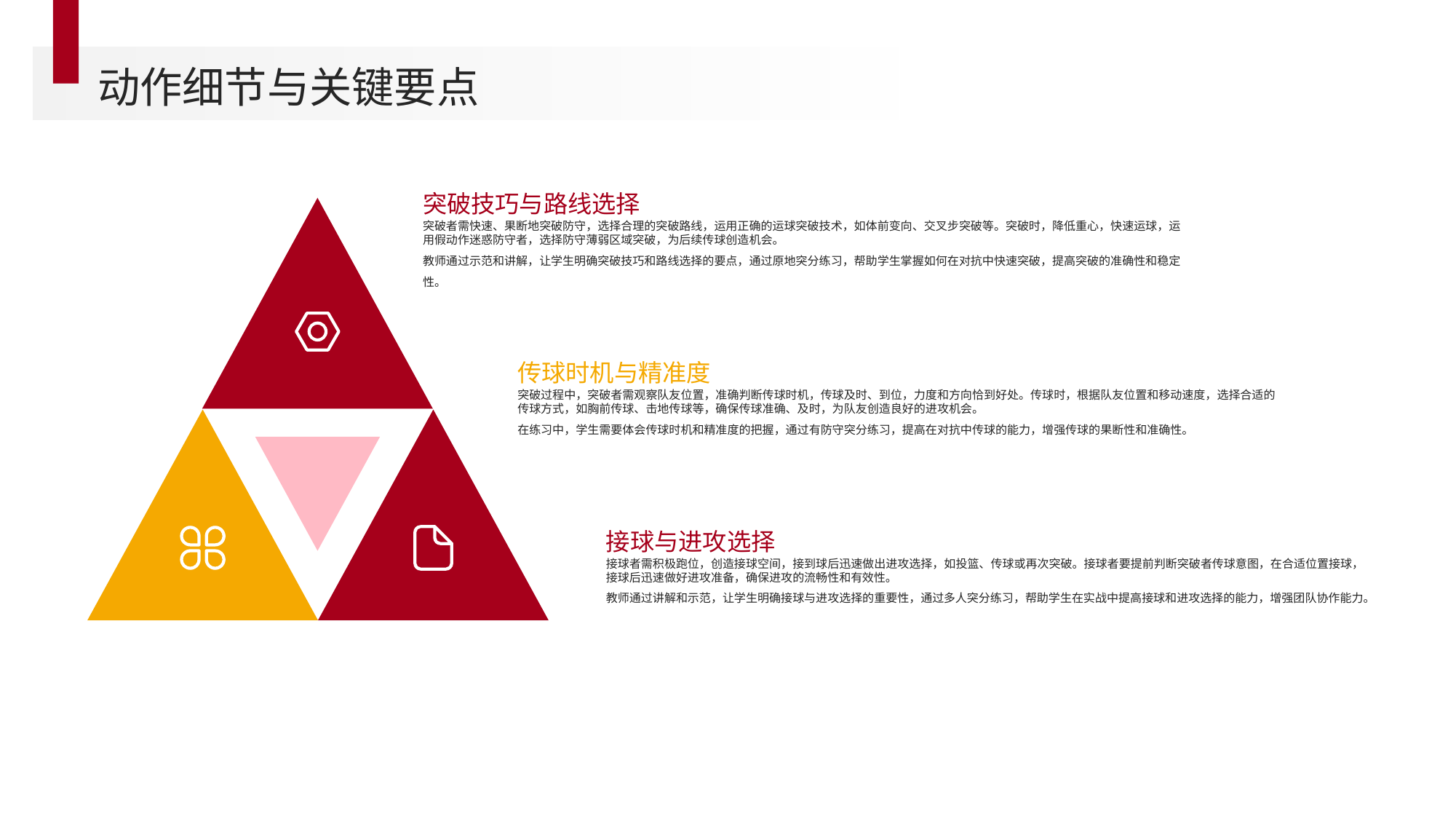

动作细节与关键要点
突破技巧与路线选择

突破者需快速、果断地突破防守，选择合理的突破路线，运用正确的运球突破技术，如体前变向、交叉步突破等。突破时，降低重心，快速运球，运用假动作迷惑防守者，选择防守薄弱区域突破，为后续传球创造机会。
教师通过示范和讲解，让学生明确突破技巧和路线选择的要点，通过原地突分练习，帮助学生掌握如何在对抗中快速突破，提高突破的准确性和稳定性。

传球时机与精准度
突破过程中，突破者需观察队友位置，准确判断传球时机，传球及时、到位，力度和方向恰到好处。传球时，根据队友位置和移动速度，选择合适的传球方式，如胸前传球、击地传球等，确保传球准确、及时，为队友创造良好的进攻机会。
在练习中，学生需要体会传球时机和精准度的把握，通过有防守突分练习，提高在对抗中传球的能力，增强传球的果断性和准确性。

接球与进攻选择

接球者需积极跑位，创造接球空间，接到球后迅速做出进攻选择，如投篮、传球或再次突破。接球者要提前判断突破者传球意图，在合适位置接球，接球后迅速做好进攻准备，确保进攻的流畅性和有效性。
教师通过讲解和示范，让学生明确接球与进攻选择的重要性，通过多人突分练习，帮助学生在实战中提高接球和进攻选择的能力，增强团队协作能力。